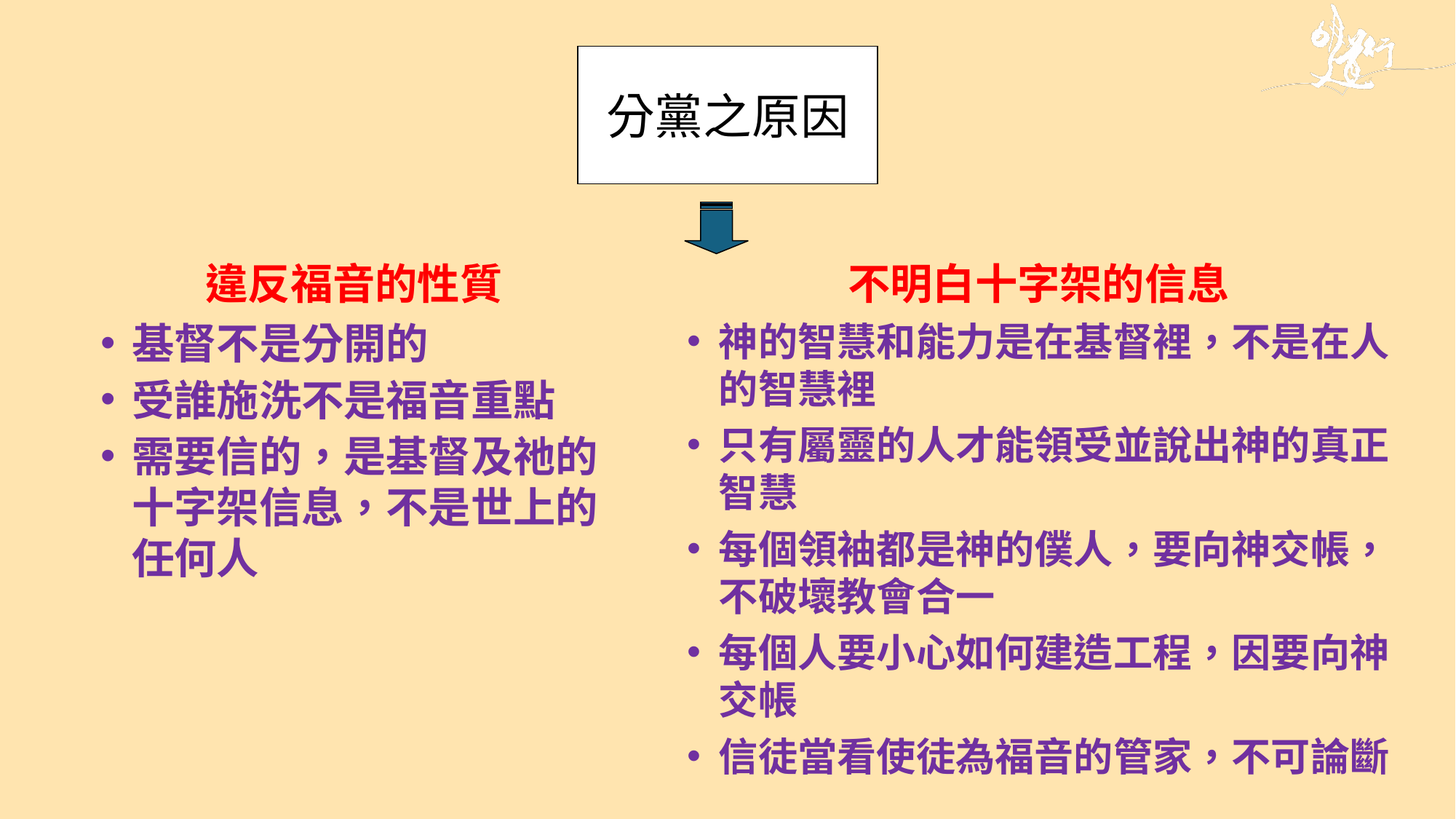

分黨之原因

違反福音的性質
基督不是分開的
受誰施洗不是福音重點
需要信的，是基督及祂的十字架信息，不是世上的任何人

不明白十字架的信息
神的智慧和能力是在基督裡，不是在人的智慧裡
只有屬靈的人才能領受並說出神的真正智慧
每個領袖都是神的僕人，要向神交帳，不破壞教會合一
每個人要小心如何建造工程，因要向神交帳
信徒當看使徒為福音的管家，不可論斷